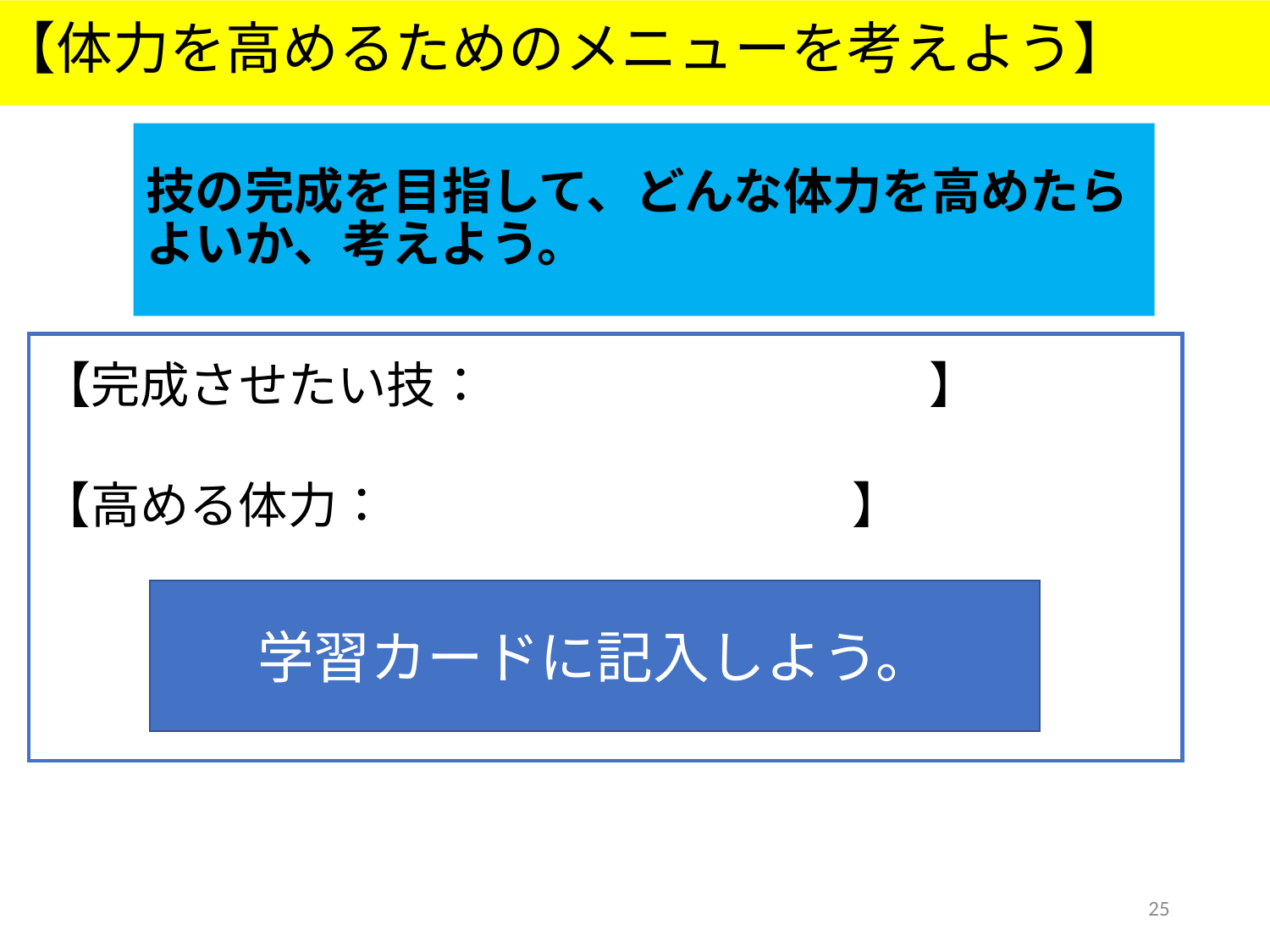

【体力を高めるためのメニューを考えよう】
技の完成を目指して、どんな体力を高めたらよいか、考えよう。

# 【完成させたい技：　　　　　　　　　】
【高める体力：　　　　　　　　 　 】
学習カードに記入しよう。
25